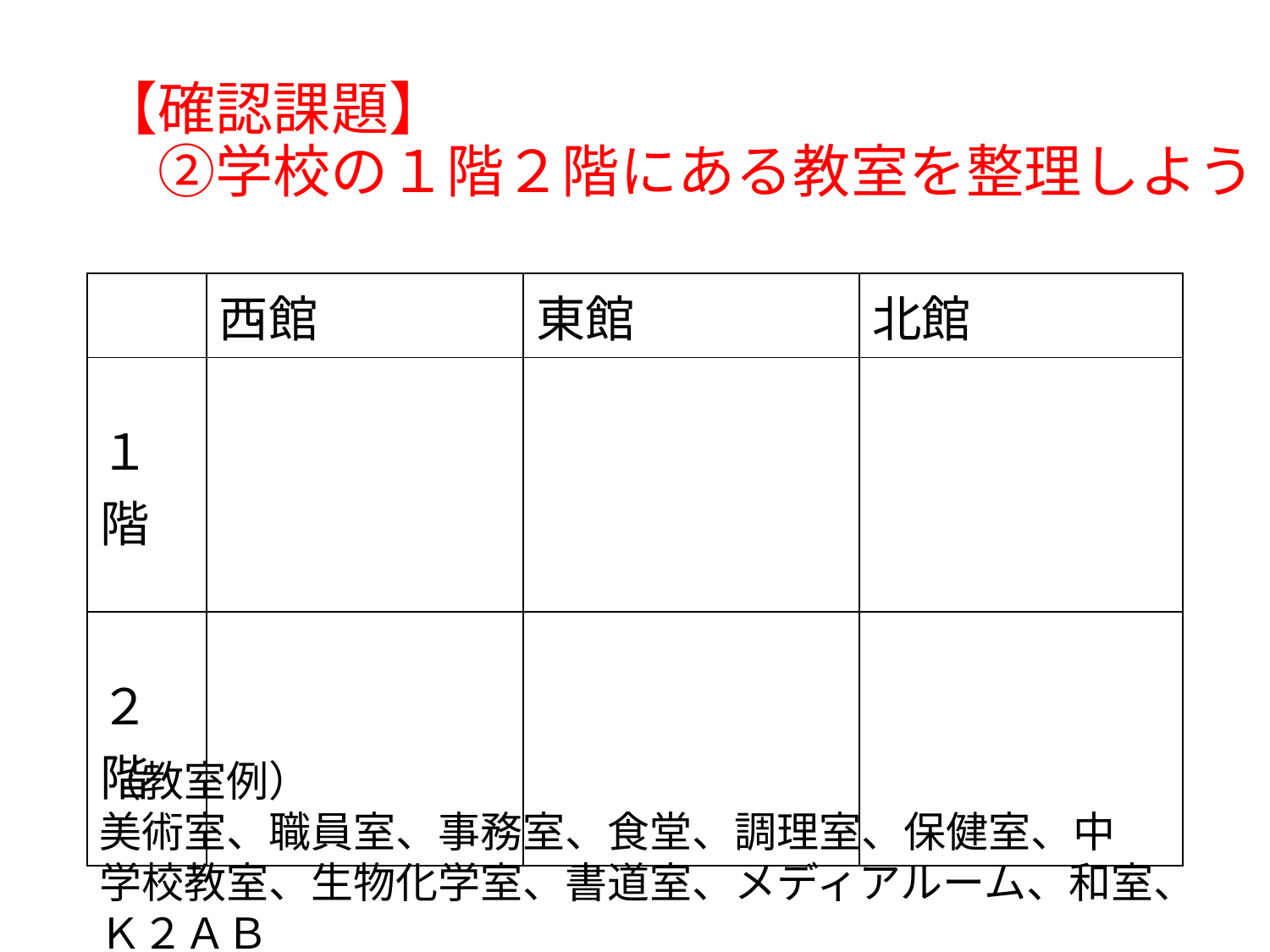

# 【確認課題】 　②学校の１階２階にある教室を整理しよう
|  | 西館 | 東館 | 北館 |
| --- | --- | --- | --- |
| １階 |  |  |  |
| ２階 |  |  |  |
（教室例）
美術室、職員室、事務室、食堂、調理室、保健室、中学校教室、生物化学室、書道室、メディアルーム、和室、Ｋ２ＡＢ